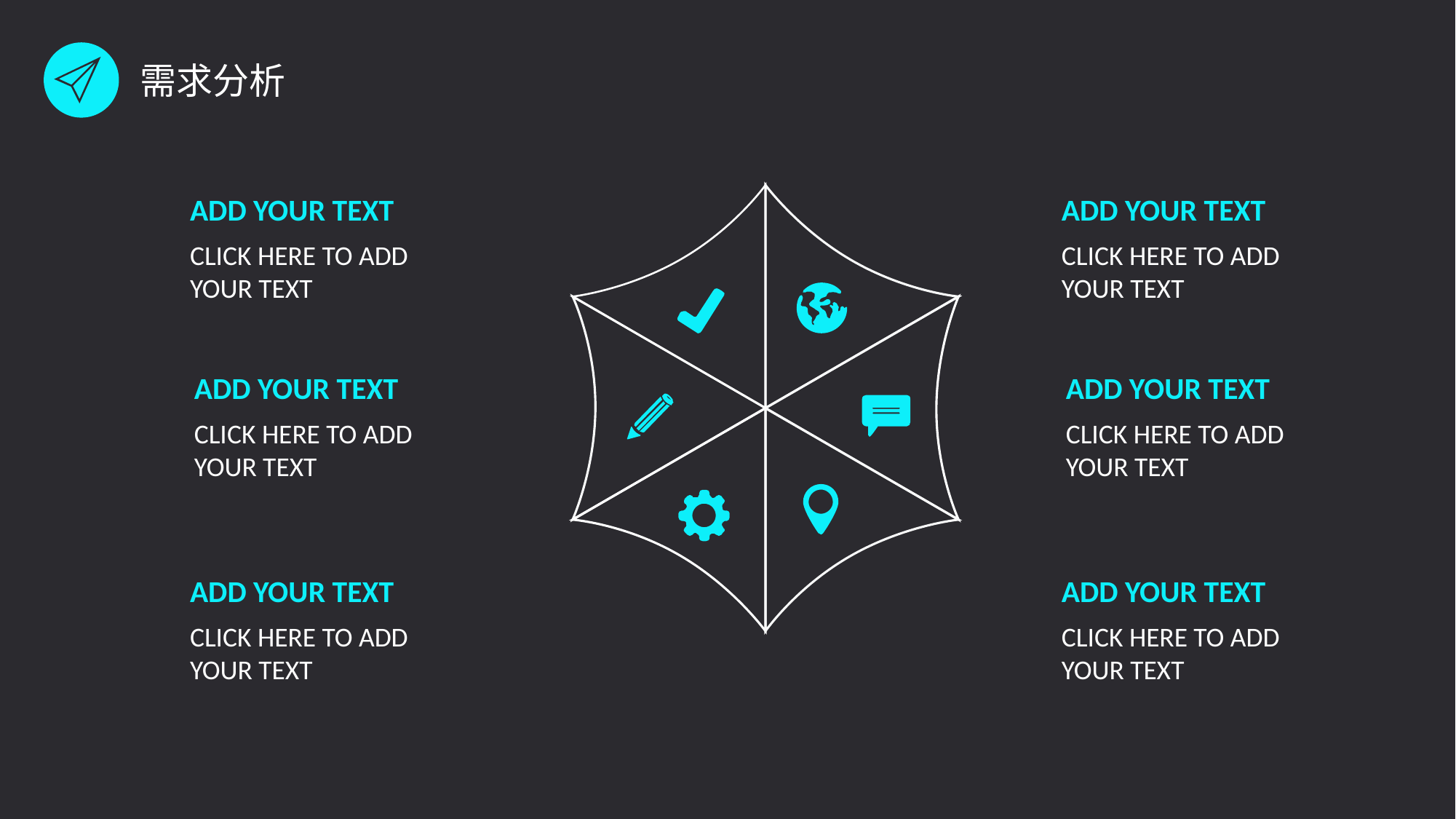

需求分析

ADD YOUR TEXT

ADD YOUR TEXT
CLICK HERE TO ADD YOUR TEXT
CLICK HERE TO ADD YOUR TEXT

ADD YOUR TEXT
ADD YOUR TEXT

CLICK HERE TO ADD YOUR TEXT
CLICK HERE TO ADD YOUR TEXT

ADD YOUR TEXT
ADD YOUR TEXT
CLICK HERE TO ADD YOUR TEXT
CLICK HERE TO ADD YOUR TEXT